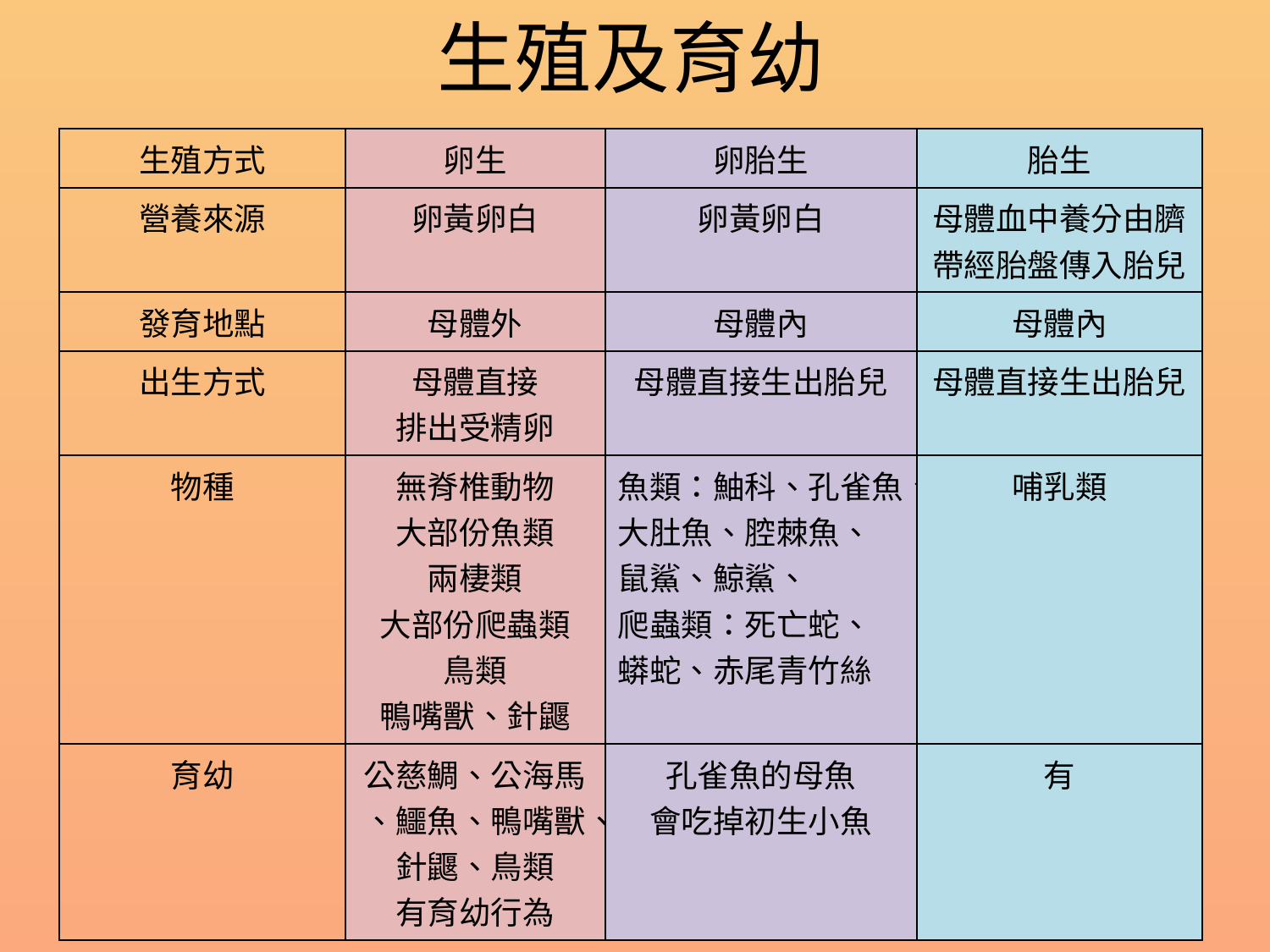

# 生殖及育幼
| 生殖方式 | 卵生 | 卵胎生 | 胎生 |
| --- | --- | --- | --- |
| 營養來源 | 卵黃卵白 | 卵黃卵白 | 母體血中養分由臍帶經胎盤傳入胎兒 |
| 發育地點 | 母體外 | 母體內 | 母體內 |
| 出生方式 | 母體直接 排出受精卵 | 母體直接生出胎兒 | 母體直接生出胎兒 |
| 物種 | 無脊椎動物 大部份魚類 兩棲類 大部份爬蟲類 鳥類 鴨嘴獸、針鼴 | 魚類：鮋科、孔雀魚、大肚魚、腔棘魚、 鼠鯊、鯨鯊、 爬蟲類：死亡蛇、 蟒蛇、赤尾青竹絲 | 哺乳類 |
| 育幼 | 公慈鯛、公海馬 、鱷魚、鴨嘴獸、針鼴、鳥類 有育幼行為 | 孔雀魚的母魚 會吃掉初生小魚 | 有 |